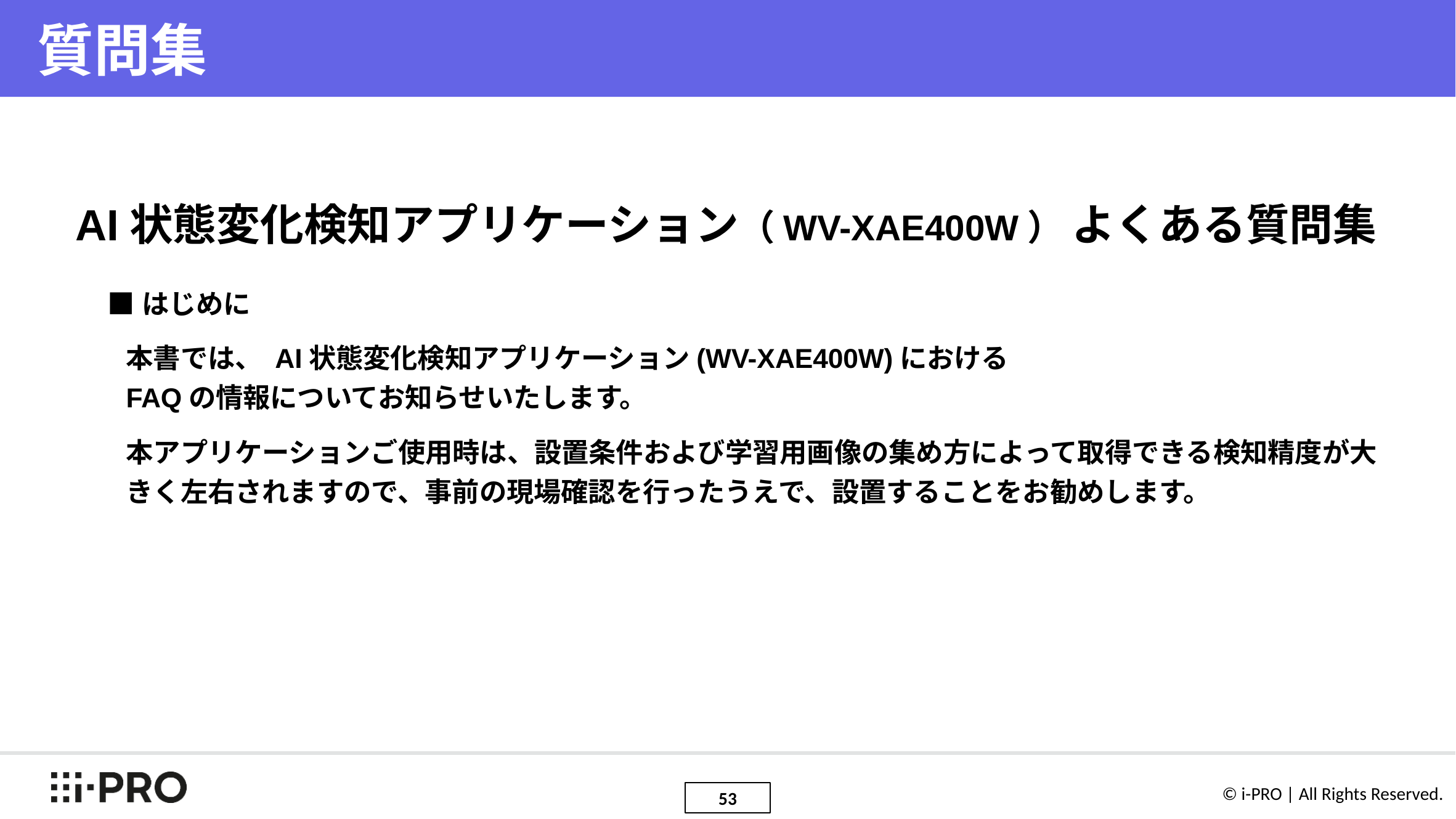

# 質問集
AI状態変化検知アプリケーション（WV-XAE400W） よくある質問集
■はじめに
本書では、 AI状態変化検知アプリケーション(WV-XAE400W)における
FAQの情報についてお知らせいたします。
本アプリケーションご使用時は、設置条件および学習用画像の集め方によって取得できる検知精度が大きく左右されますので、事前の現場確認を行ったうえで、設置することをお勧めします。